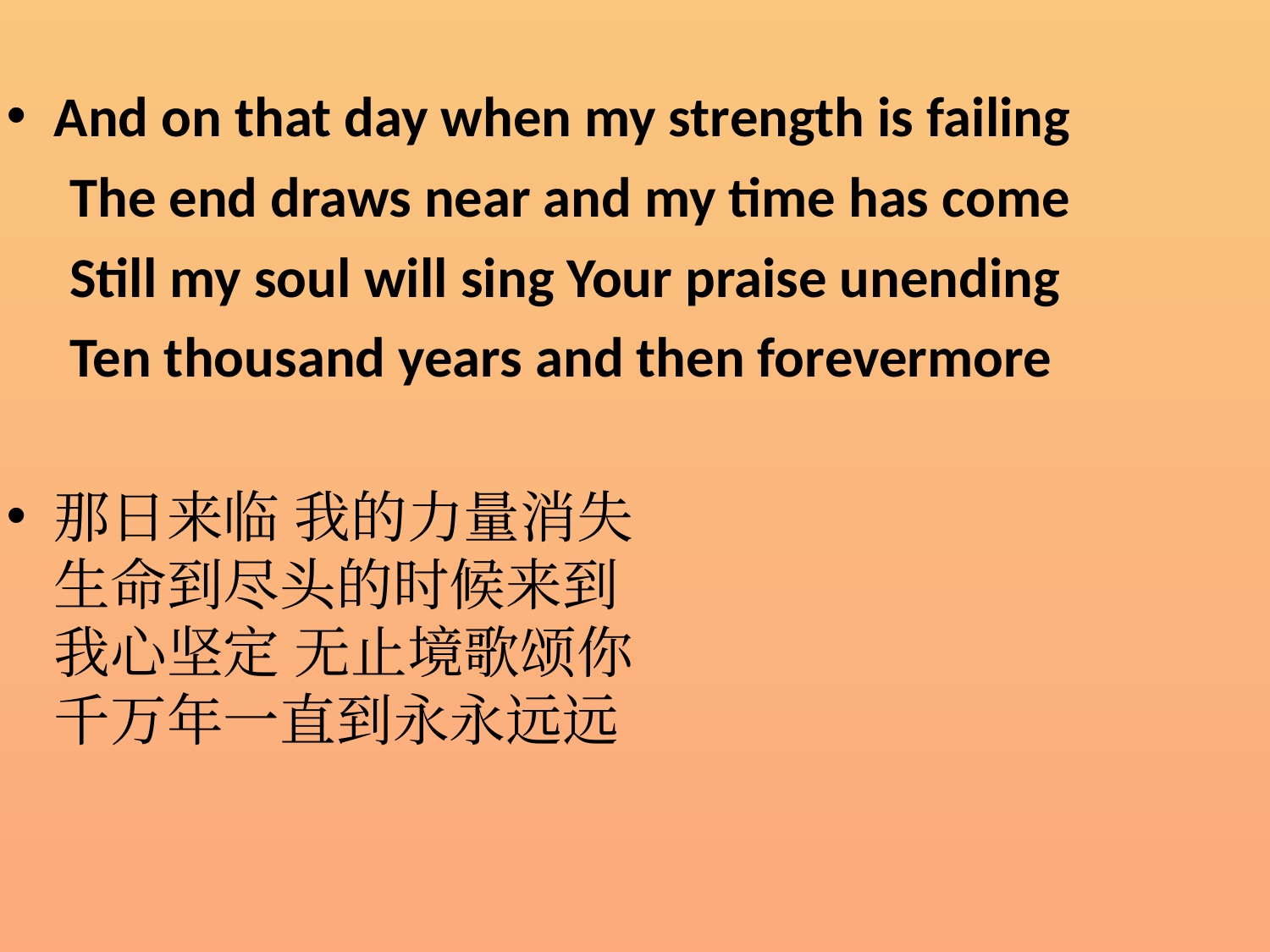

And on that day when my strength is failing
     The end draws near and my time has come
     Still my soul will sing Your praise unending
     Ten thousand years and then forevermore

那日来临 我的力量消失
生命到尽头的时候来到
我心坚定 无止境歌颂你
千万年一直到永永远远